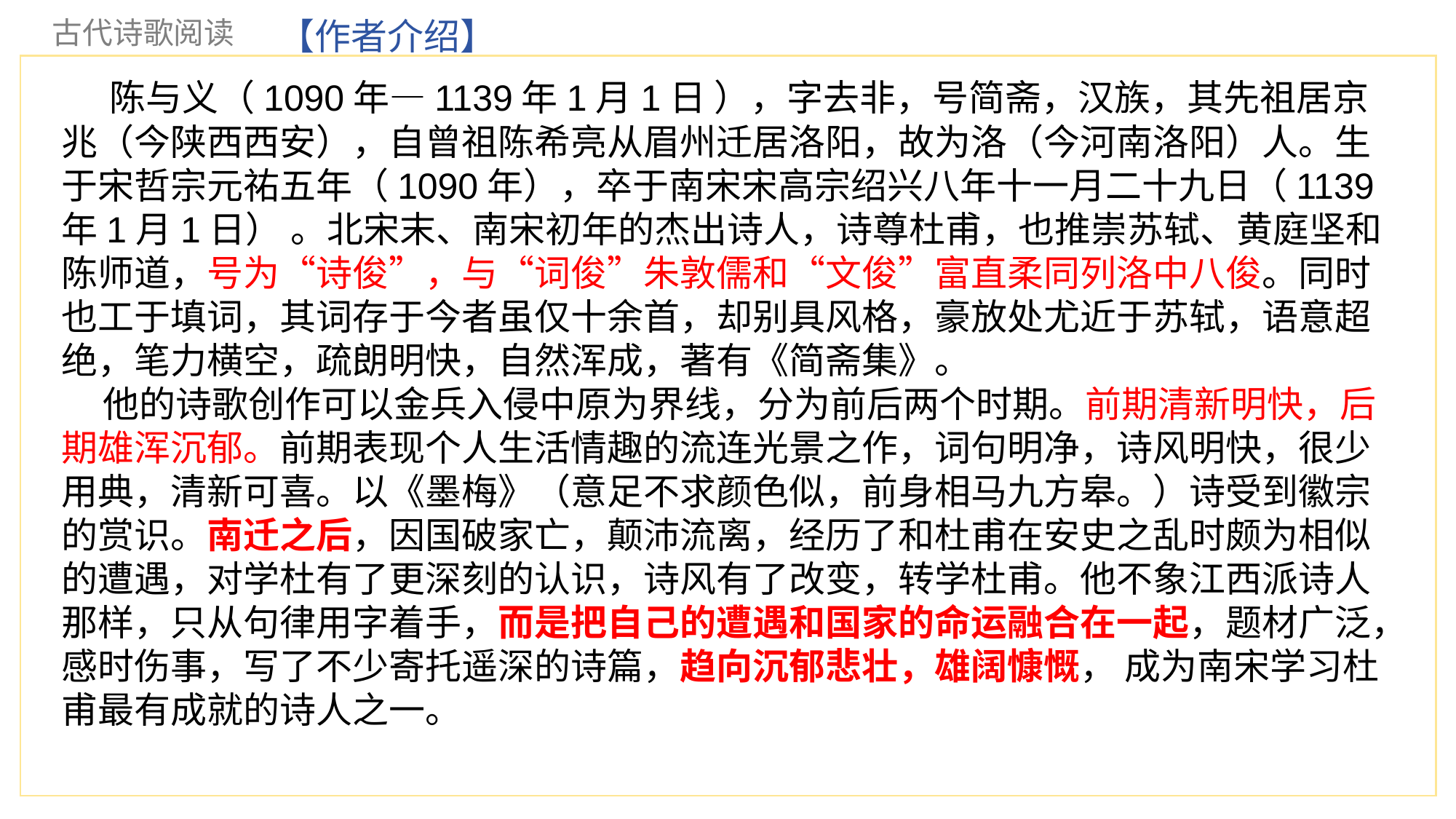

古代诗歌阅读
【作者介绍】

    陈与义（1090年—1139年1月1日 ），字去非，号简斋，汉族，其先祖居京兆（今陕西西安），自曾祖陈希亮从眉州迁居洛阳，故为洛（今河南洛阳）人。生于宋哲宗元祐五年（1090年），卒于南宋宋高宗绍兴八年十一月二十九日（1139年1月1日） 。北宋末、南宋初年的杰出诗人，诗尊杜甫，也推崇苏轼、黄庭坚和陈师道，号为“诗俊”，与“词俊”朱敦儒和“文俊”富直柔同列洛中八俊。同时也工于填词，其词存于今者虽仅十余首，却别具风格，豪放处尤近于苏轼，语意超绝，笔力横空，疏朗明快，自然浑成，著有《简斋集》。
    他的诗歌创作可以金兵入侵中原为界线，分为前后两个时期。前期清新明快，后期雄浑沉郁。前期表现个人生活情趣的流连光景之作，词句明净，诗风明快，很少用典，清新可喜。以《墨梅》（意足不求颜色似，前身相马九方皋。）诗受到徽宗的赏识。南迁之后，因国破家亡，颠沛流离，经历了和杜甫在安史之乱时颇为相似的遭遇，对学杜有了更深刻的认识，诗风有了改变，转学杜甫。他不象江西派诗人那样，只从句律用字着手，而是把自己的遭遇和国家的命运融合在一起，题材广泛，感时伤事，写了不少寄托遥深的诗篇，趋向沉郁悲壮，雄阔慷慨， 成为南宋学习杜甫最有成就的诗人之一。